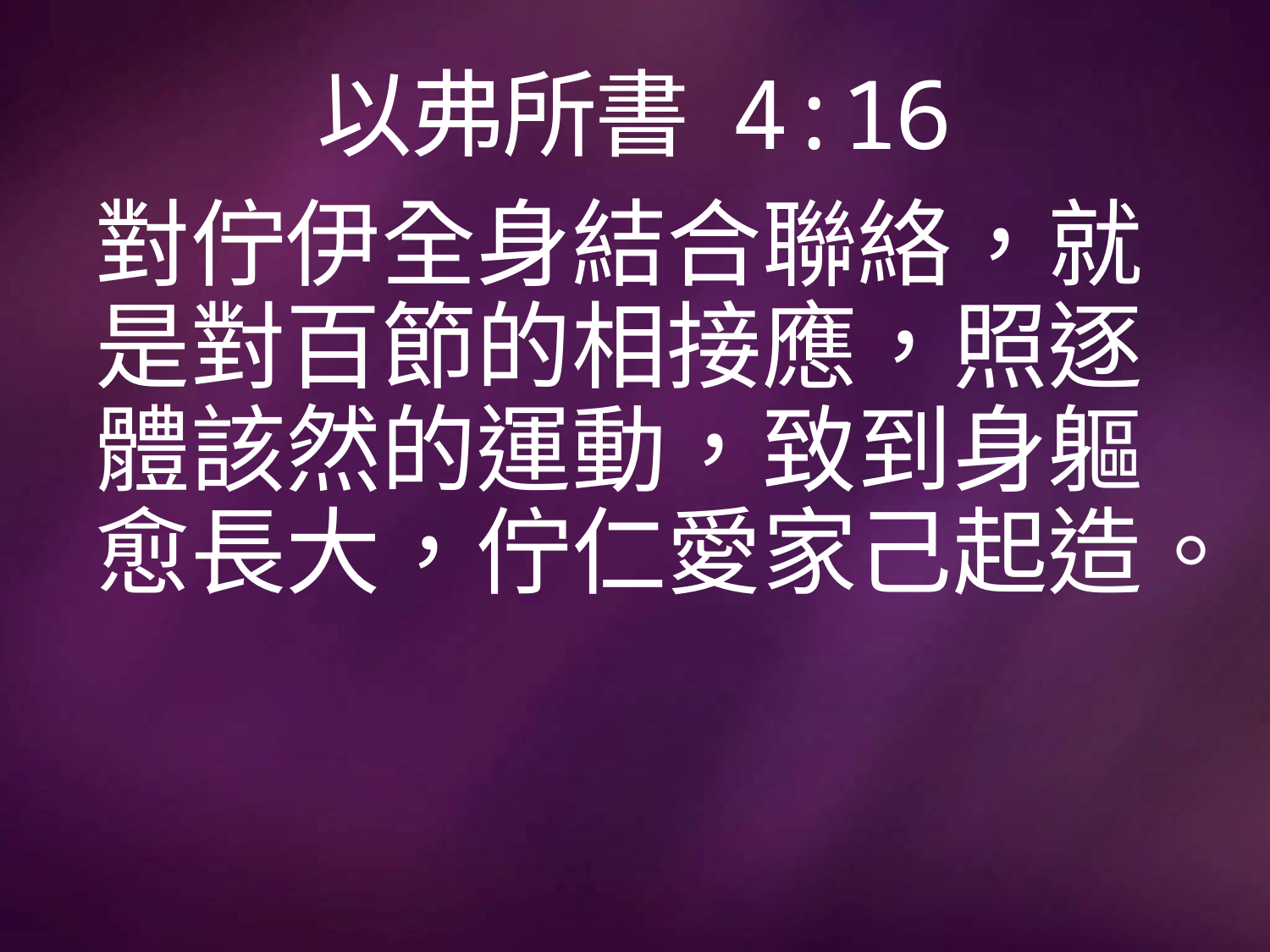

# 以弗所書 4:16
對佇伊全身結合聯絡，就是對百節的相接應，照逐體該然的運動，致到身軀愈長大，佇仁愛家己起造。